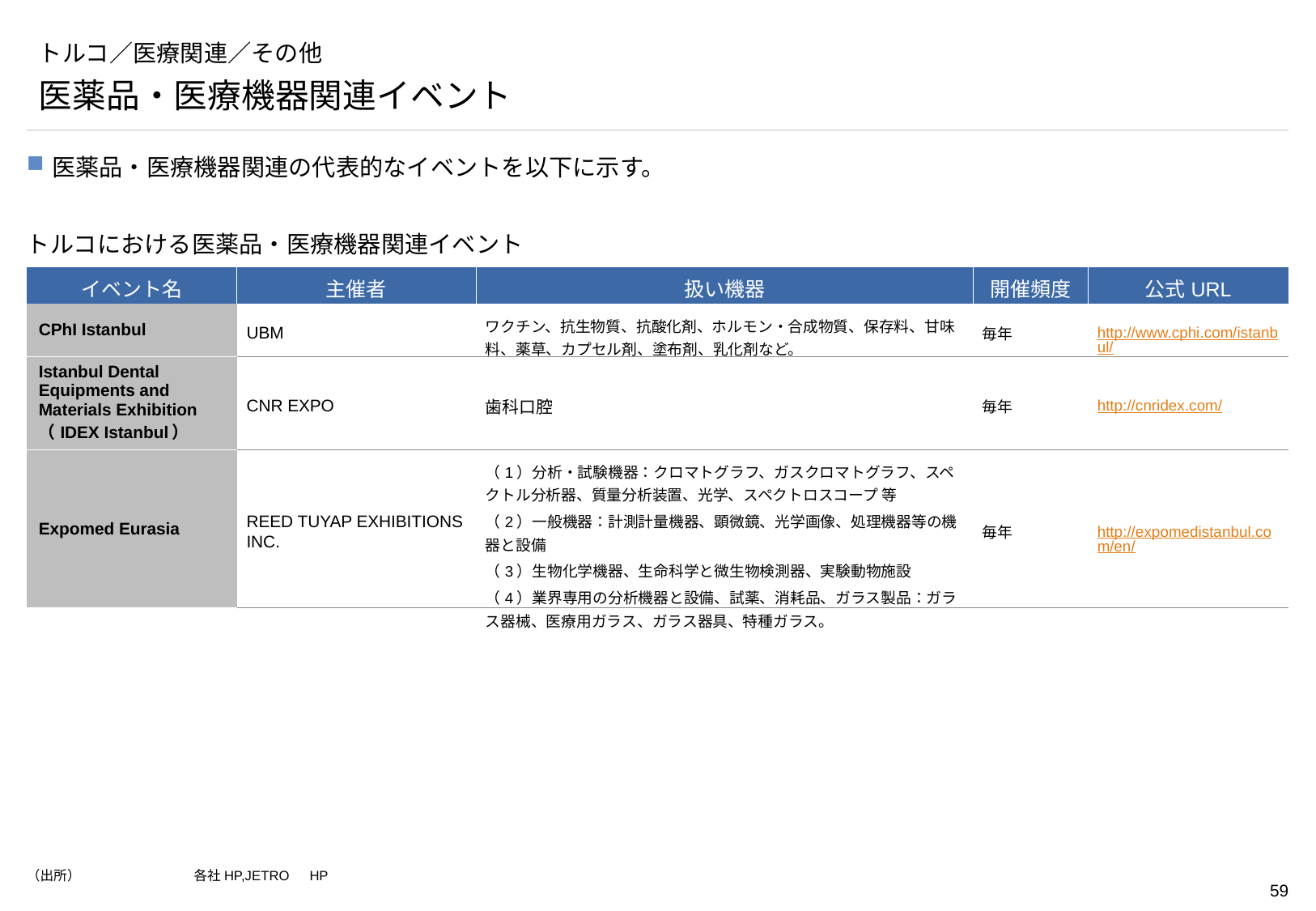

# トルコ／医療関連／その他
医薬品・医療機器関連イベント
医薬品・医療機器関連の代表的なイベントを以下に示す。
トルコにおける医薬品・医療機器関連イベント
| イベント名 | 主催者 | 扱い機器 | 開催頻度 | 公式URL |
| --- | --- | --- | --- | --- |
| CPhI Istanbul | UBM | ワクチン、抗生物質、抗酸化剤、ホルモン・合成物質、保存料、甘味料、薬草、カプセル剤、塗布剤、乳化剤など。 | 毎年 | http://www.cphi.com/istanbul/ |
| Istanbul Dental Equipments and Materials Exhibition （IDEX Istanbul） | CNR EXPO | 歯科口腔 | 毎年 | http://cnridex.com/ |
| Expomed Eurasia | REED TUYAP EXHIBITIONS INC. | （1）分析・試験機器：クロマトグラフ、ガスクロマトグラフ、スペクトル分析器、質量分析装置、光学、スペクトロスコープ 等 （2）一般機器：計測計量機器、顕微鏡、光学画像、処理機器等の機器と設備 （3）生物化学機器、生命科学と微生物検測器、実験動物施設 （4）業界専用の分析機器と設備、試薬、消耗品、ガラス製品：ガラス器械、医療用ガラス、ガラス器具、特種ガラス。 | 毎年 | http://expomedistanbul.com/en/ |
（出所）	各社HP,JETRO　HP